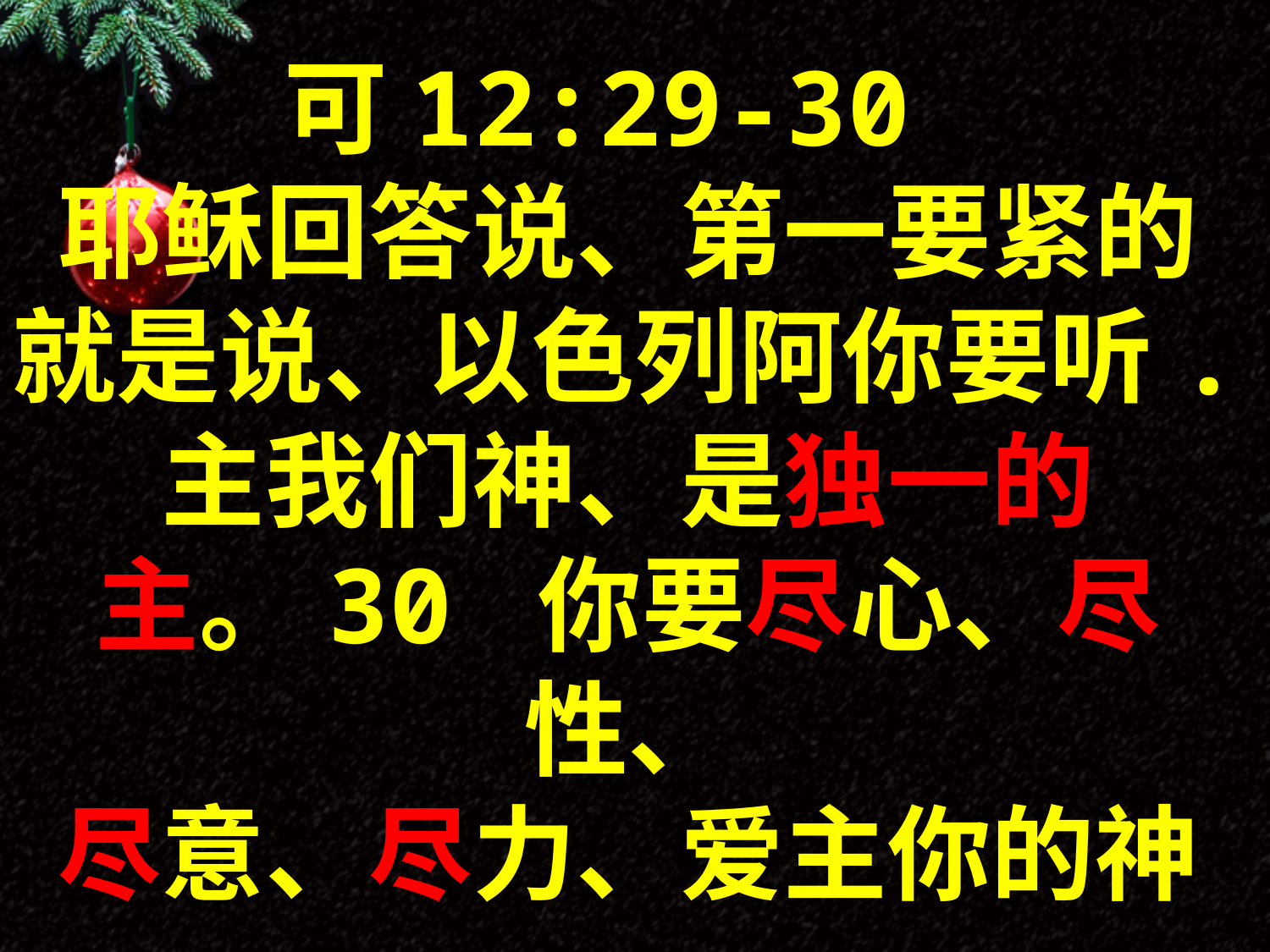

可12:29-30
耶稣回答说、第一要紧的就是说、以色列阿你要听.主我们神、是独一的主。30 你要尽心、尽性、
尽意、尽力、爱主你的神